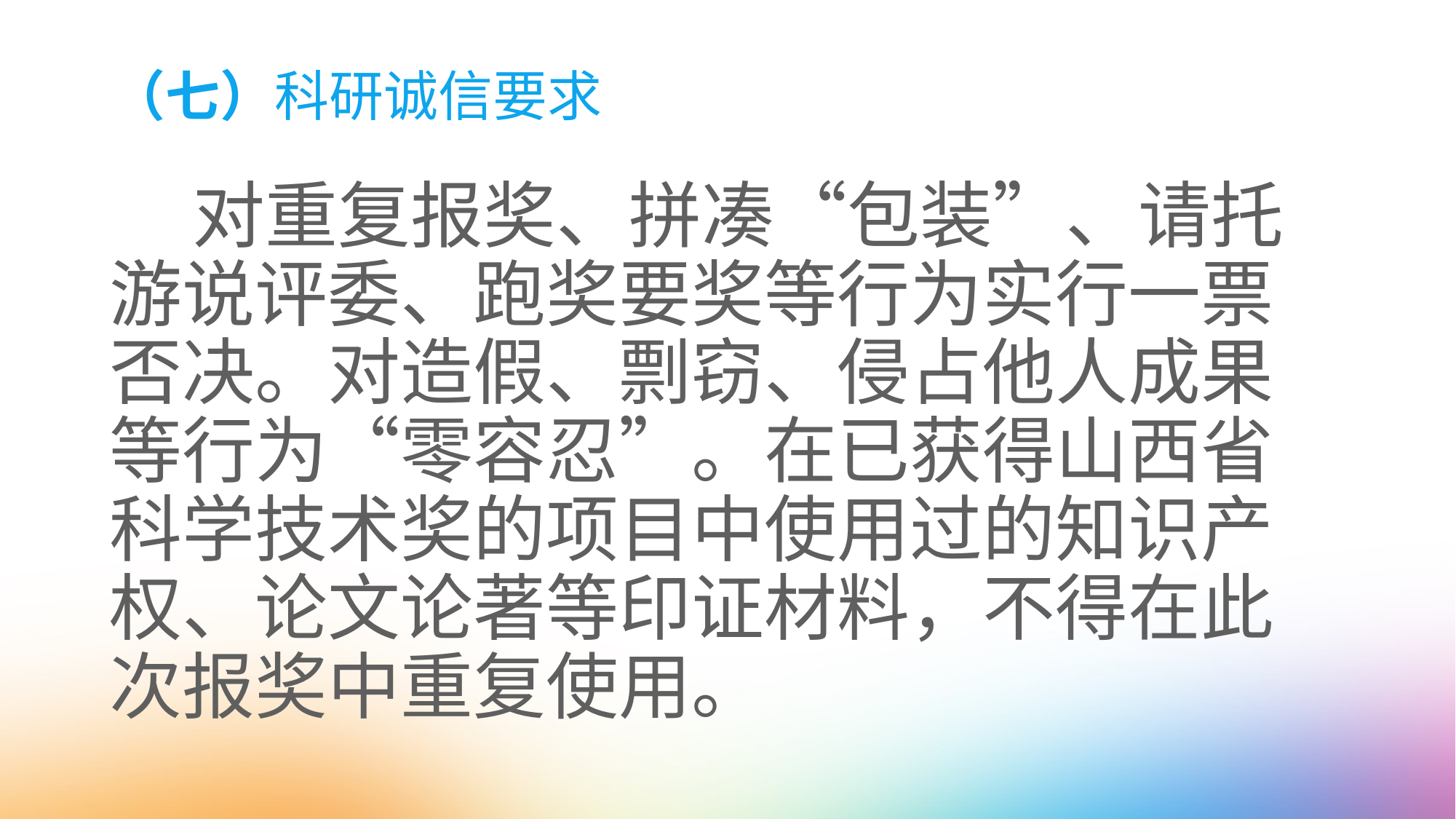

# （七）科研诚信要求
    对重复报奖、拼凑“包装”、请托游说评委、跑奖要奖等行为实行一票否决。对造假、剽窃、侵占他人成果等行为“零容忍”。在已获得山西省科学技术奖的项目中使用过的知识产权、论文论著等印证材料，不得在此次报奖中重复使用。